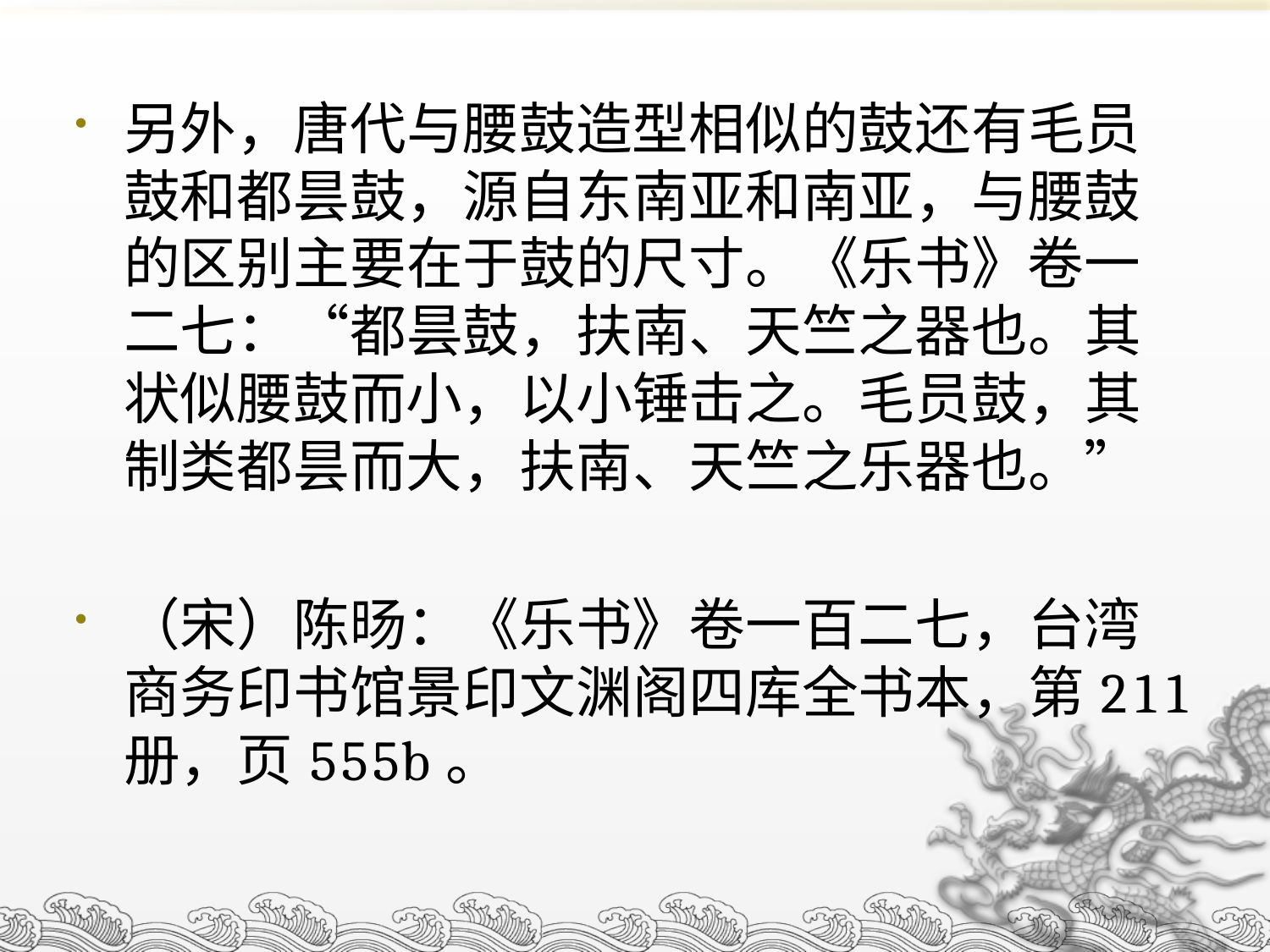

#
另外，唐代与腰鼓造型相似的鼓还有毛员鼓和都昙鼓，源自东南亚和南亚，与腰鼓的区别主要在于鼓的尺寸。《乐书》卷一二七：“都昙鼓，扶南、天竺之器也。其状似腰鼓而小，以小锤击之。毛员鼓，其制类都昙而大，扶南、天竺之乐器也。”

（宋）陈旸：《乐书》卷一百二七，台湾商务印书馆景印文渊阁四库全书本，第211册，页555b。